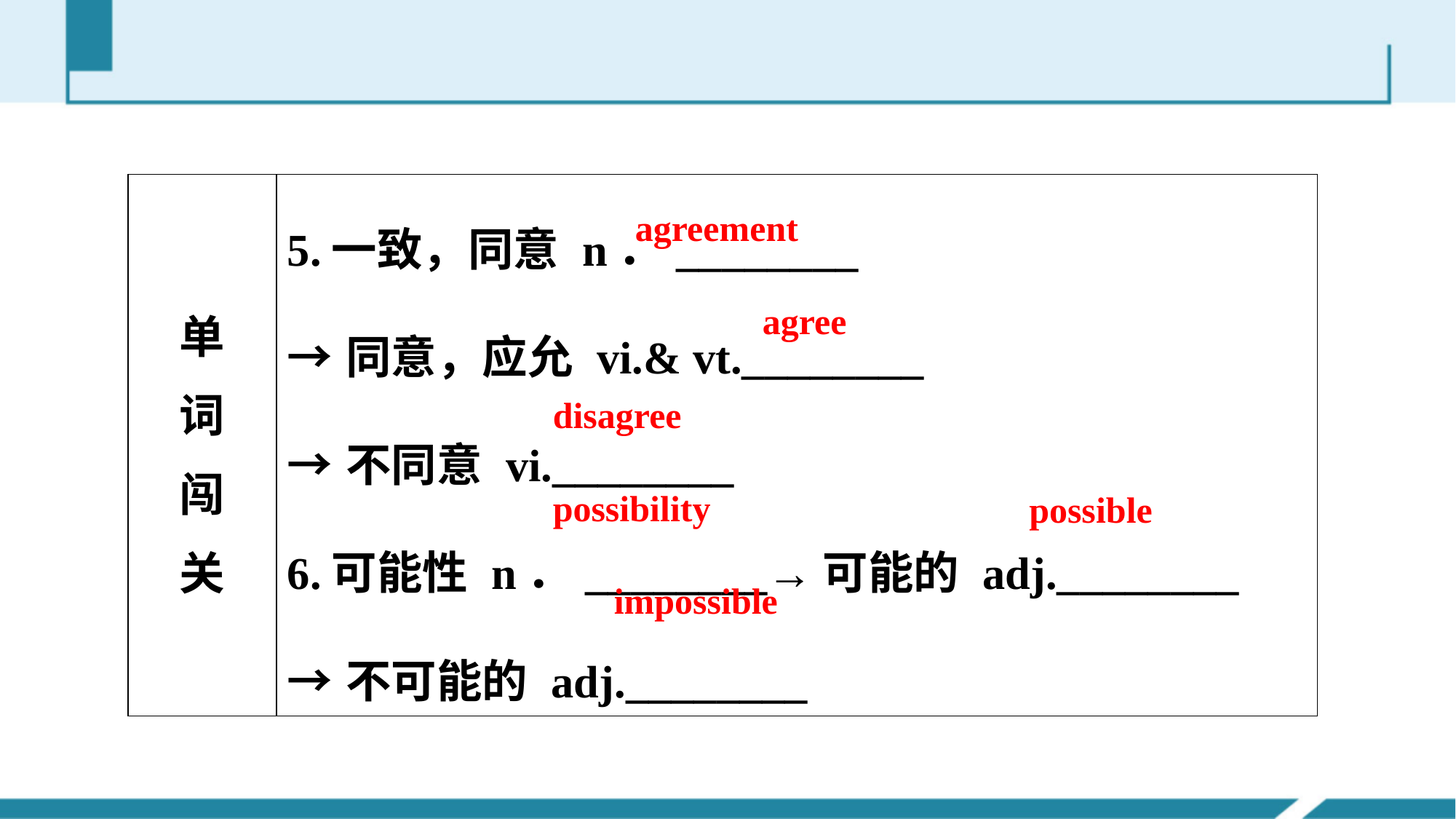

| 单 词 闯 关 | 5.一致，同意 n．\_\_\_\_\_\_\_\_ →同意，应允 vi.& vt.\_\_\_\_\_\_\_\_ →不同意 vi.\_\_\_\_\_\_\_\_ 6.可能性 n．\_\_\_\_\_\_\_\_→可能的 adj.\_\_\_\_\_\_\_\_ →不可能的 adj.\_\_\_\_\_\_\_\_ |
| --- | --- |
agreement
agree
disagree
possibility
possible
impossible